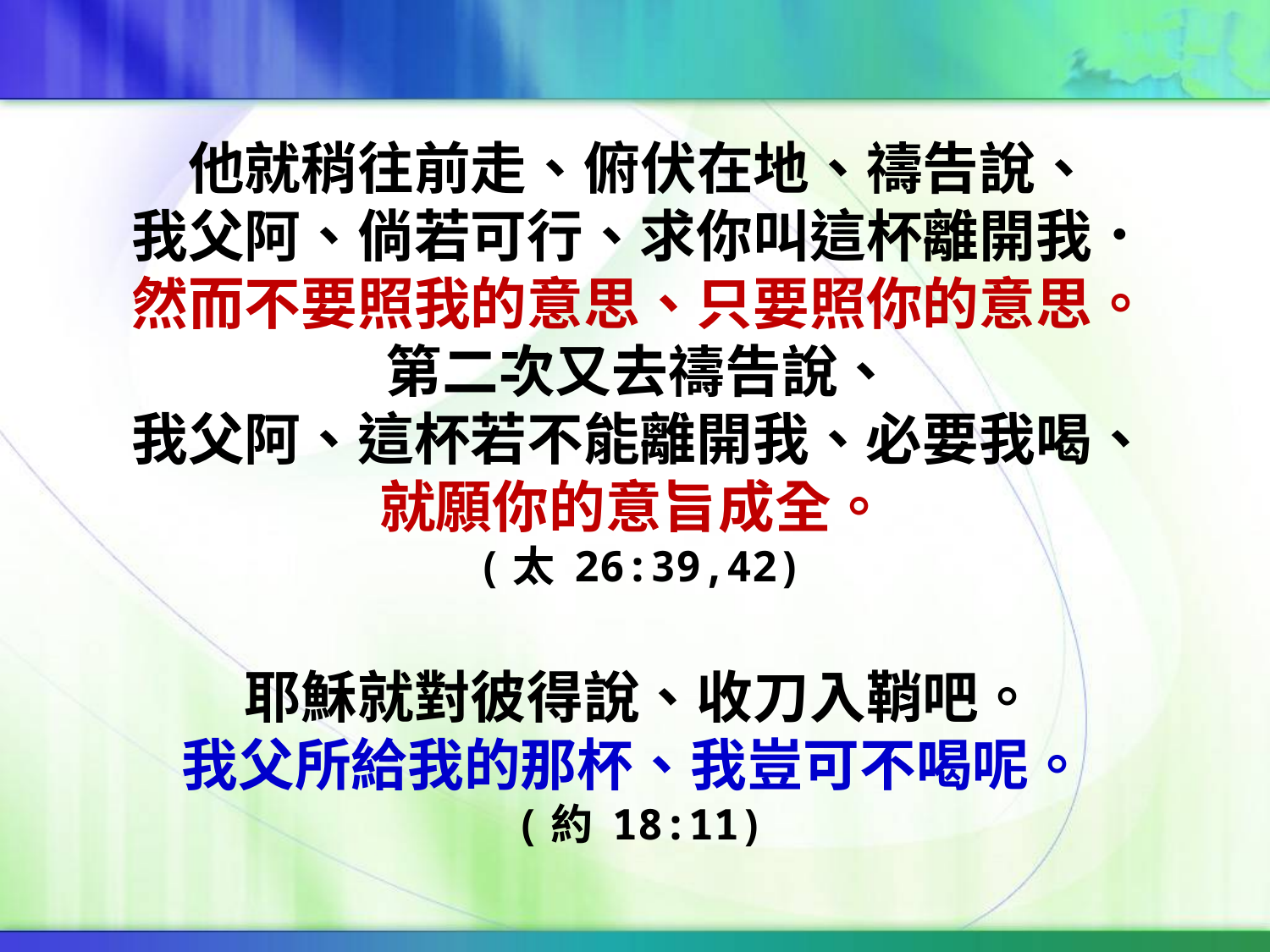

他就稍往前走、俯伏在地、禱告說、
我父阿、倘若可行、求你叫這杯離開我．然而不要照我的意思、只要照你的意思。
第二次又去禱告說、
我父阿、這杯若不能離開我、必要我喝、就願你的意旨成全。
(太 26:39,42)
耶穌就對彼得說、收刀入鞘吧。
我父所給我的那杯、我豈可不喝呢。
(約 18:11)